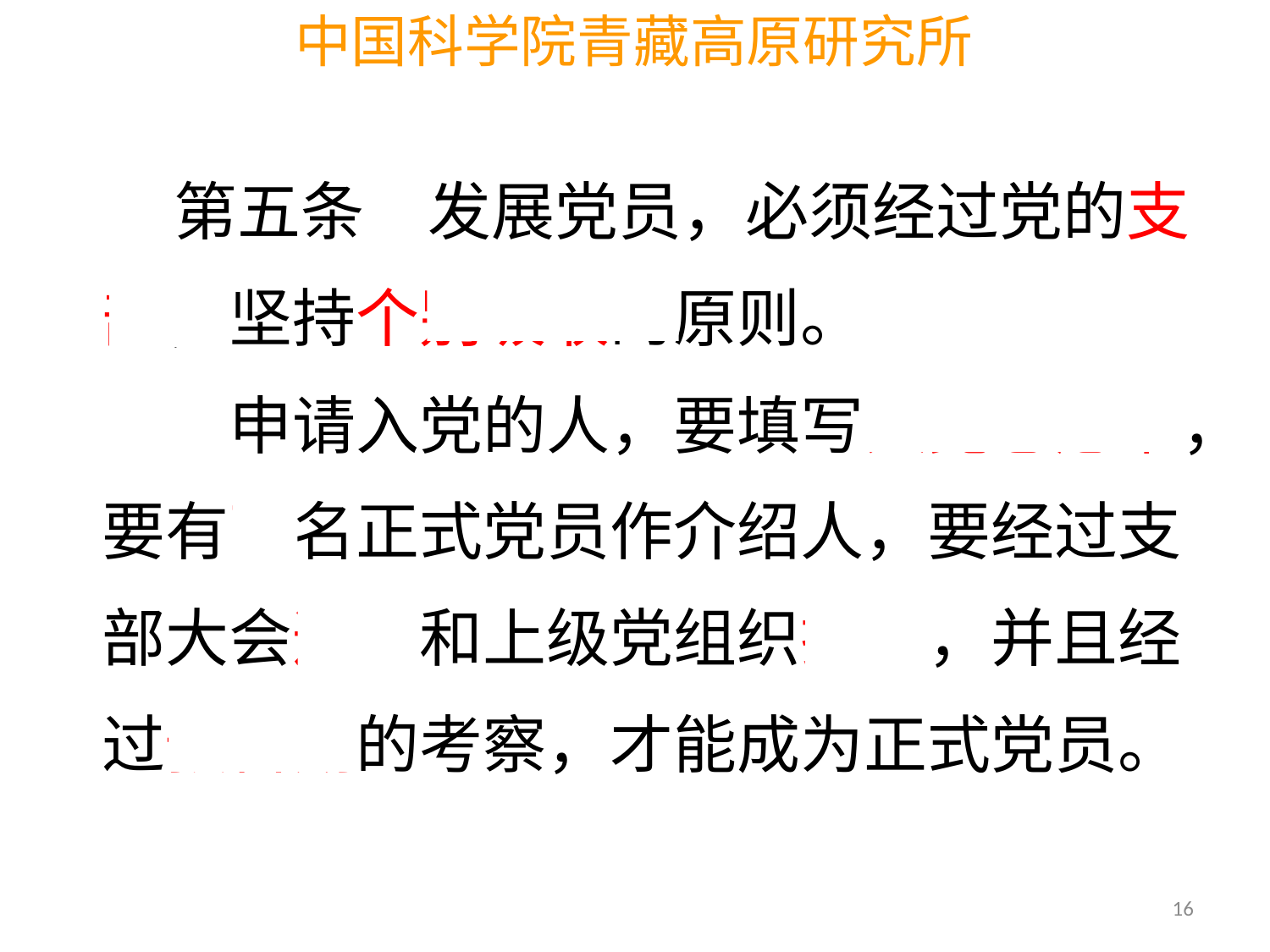

# 第五条　发展党员，必须经过党的支部，坚持个别吸收的原则。 　　申请入党的人，要填写入党志愿书，要有两名正式党员作介绍人，要经过支部大会通过和上级党组织批准，并且经过预备期的考察，才能成为正式党员。

16